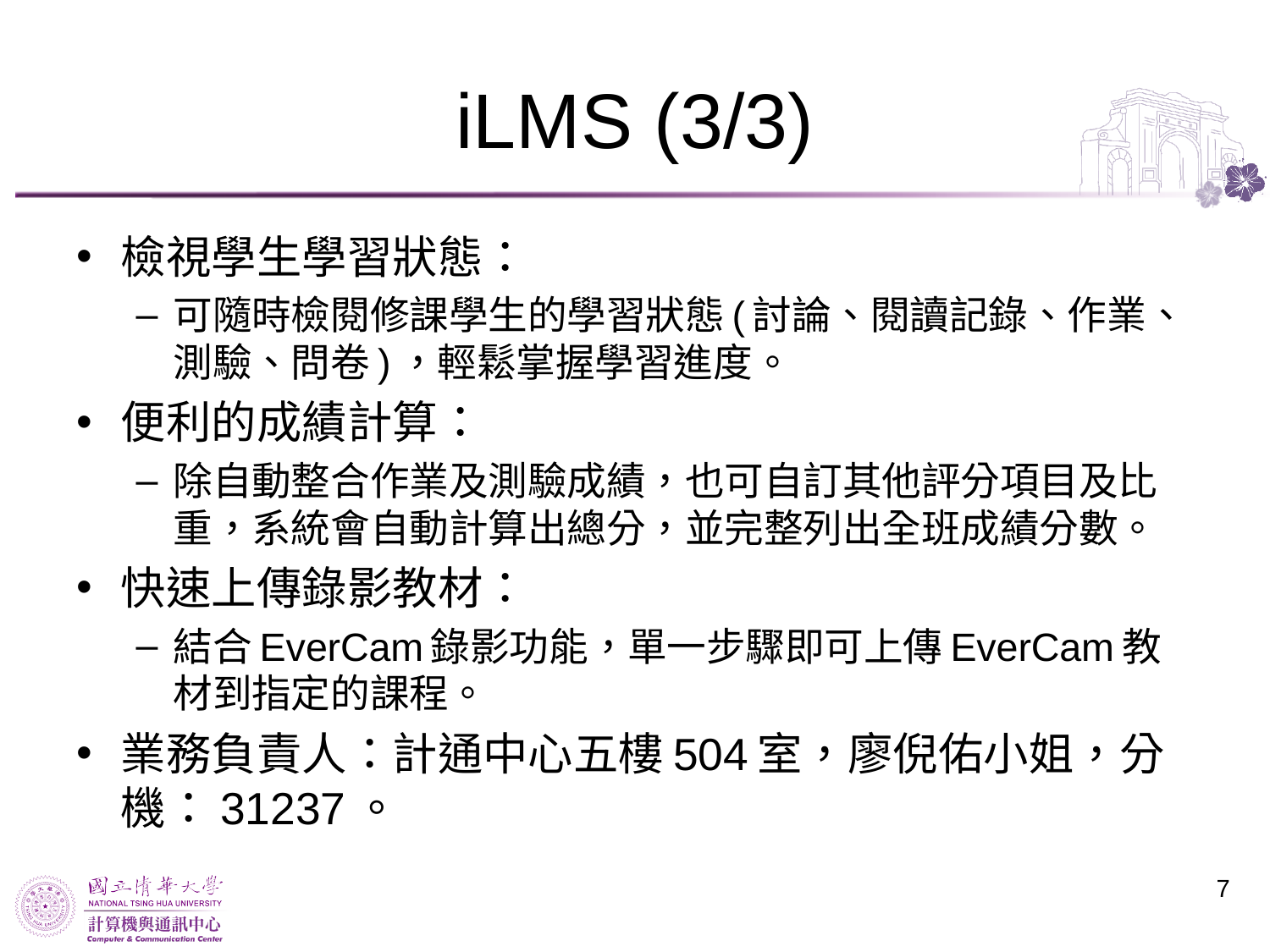

# iLMS (3/3)
檢視學生學習狀態：
可隨時檢閱修課學生的學習狀態(討論、閱讀記錄、作業、測驗、問卷)，輕鬆掌握學習進度。
便利的成績計算：
除自動整合作業及測驗成績，也可自訂其他評分項目及比重，系統會自動計算出總分，並完整列出全班成績分數。
快速上傳錄影教材：
結合EverCam錄影功能，單一步驟即可上傳EverCam教材到指定的課程。
業務負責人：計通中心五樓504室，廖倪佑小姐，分機：31237。

7